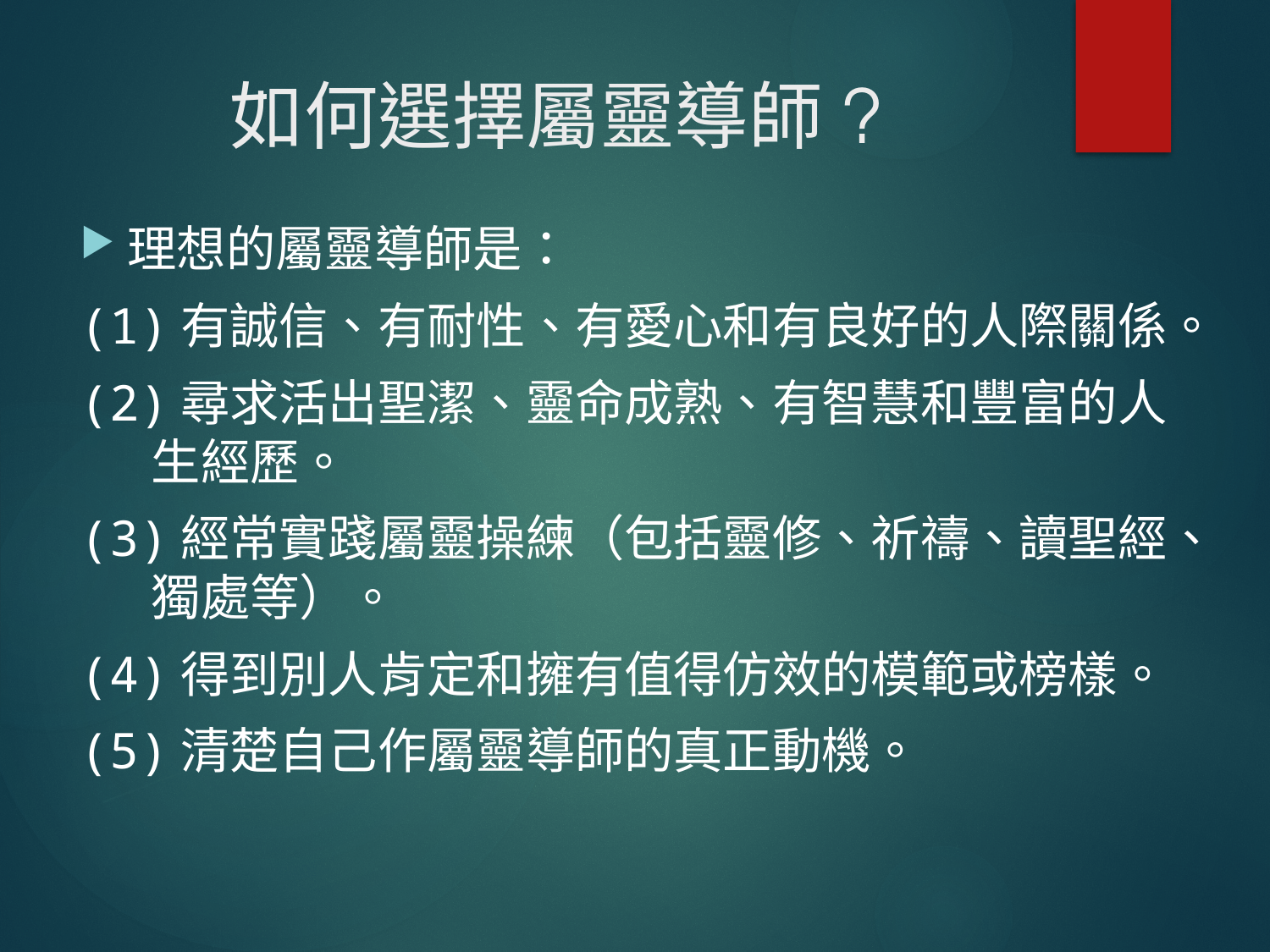

# 如何選擇屬靈導師?
理想的屬靈導師是：
(1)有誠信、有耐性、有愛心和有良好的人際關係。
(2)尋求活出聖潔、靈命成熟、有智慧和豐富的人生經歷。
(3)經常實踐屬靈操練（包括靈修、祈禱、讀聖經、獨處等）。
(4)得到別人肯定和擁有值得仿效的模範或榜樣。
(5)清楚自己作屬靈導師的真正動機。